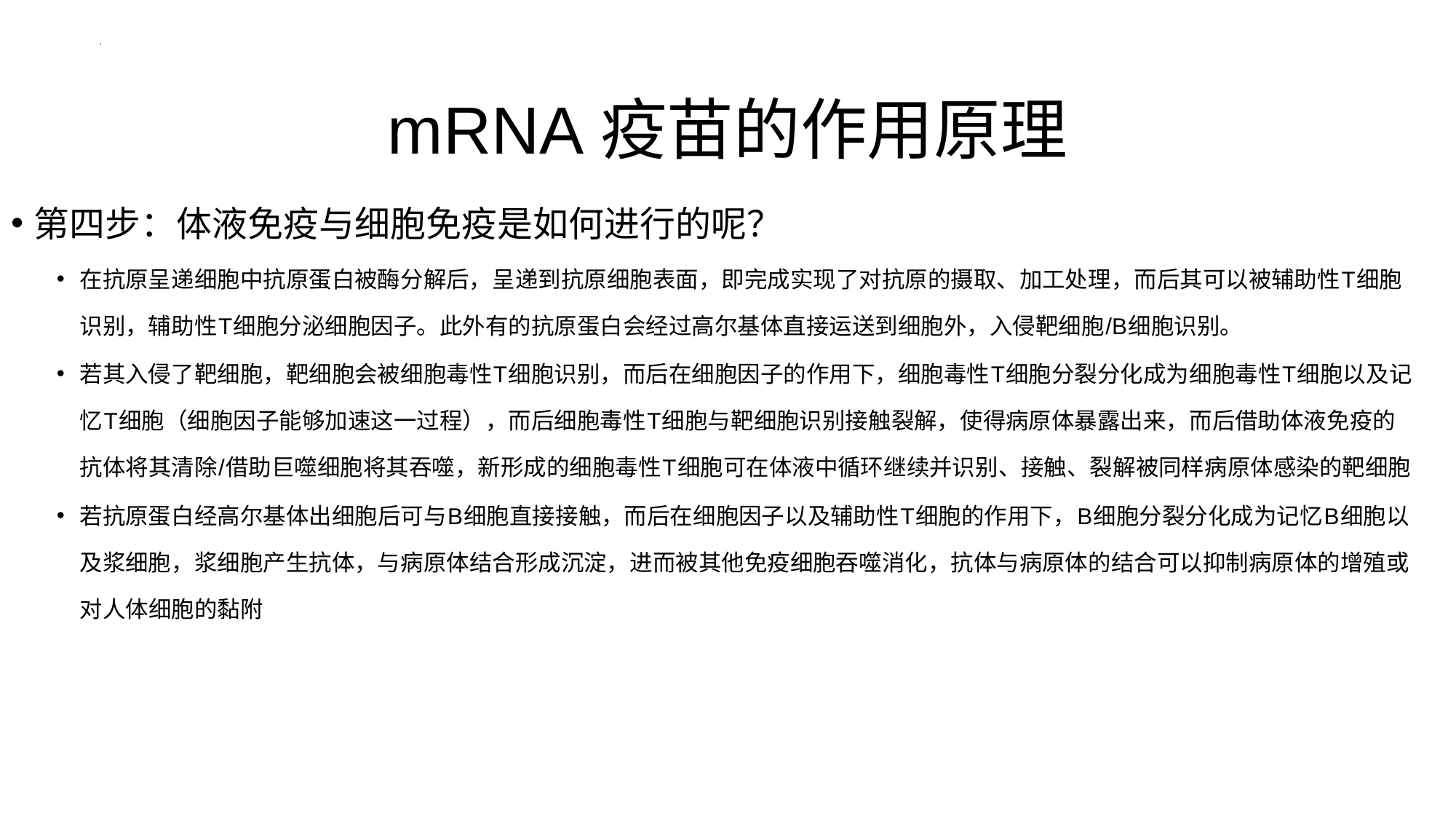

# mRNA疫苗的作用原理
第四步：体液免疫与细胞免疫是如何进行的呢？
在抗原呈递细胞中抗原蛋白被酶分解后，呈递到抗原细胞表面，即完成实现了对抗原的摄取、加工处理，而后其可以被辅助性T细胞识别，辅助性T细胞分泌细胞因子。此外有的抗原蛋白会经过高尔基体直接运送到细胞外，入侵靶细胞/B细胞识别。
若其入侵了靶细胞，靶细胞会被细胞毒性T细胞识别，而后在细胞因子的作用下，细胞毒性T细胞分裂分化成为细胞毒性T细胞以及记忆T细胞（细胞因子能够加速这一过程），而后细胞毒性T细胞与靶细胞识别接触裂解，使得病原体暴露出来，而后借助体液免疫的抗体将其清除/借助巨噬细胞将其吞噬，新形成的细胞毒性T细胞可在体液中循环继续并识别、接触、裂解被同样病原体感染的靶细胞
若抗原蛋白经高尔基体出细胞后可与B细胞直接接触，而后在细胞因子以及辅助性T细胞的作用下，B细胞分裂分化成为记忆B细胞以及浆细胞，浆细胞产生抗体，与病原体结合形成沉淀，进而被其他免疫细胞吞噬消化，抗体与病原体的结合可以抑制病原体的增殖或对人体细胞的黏附